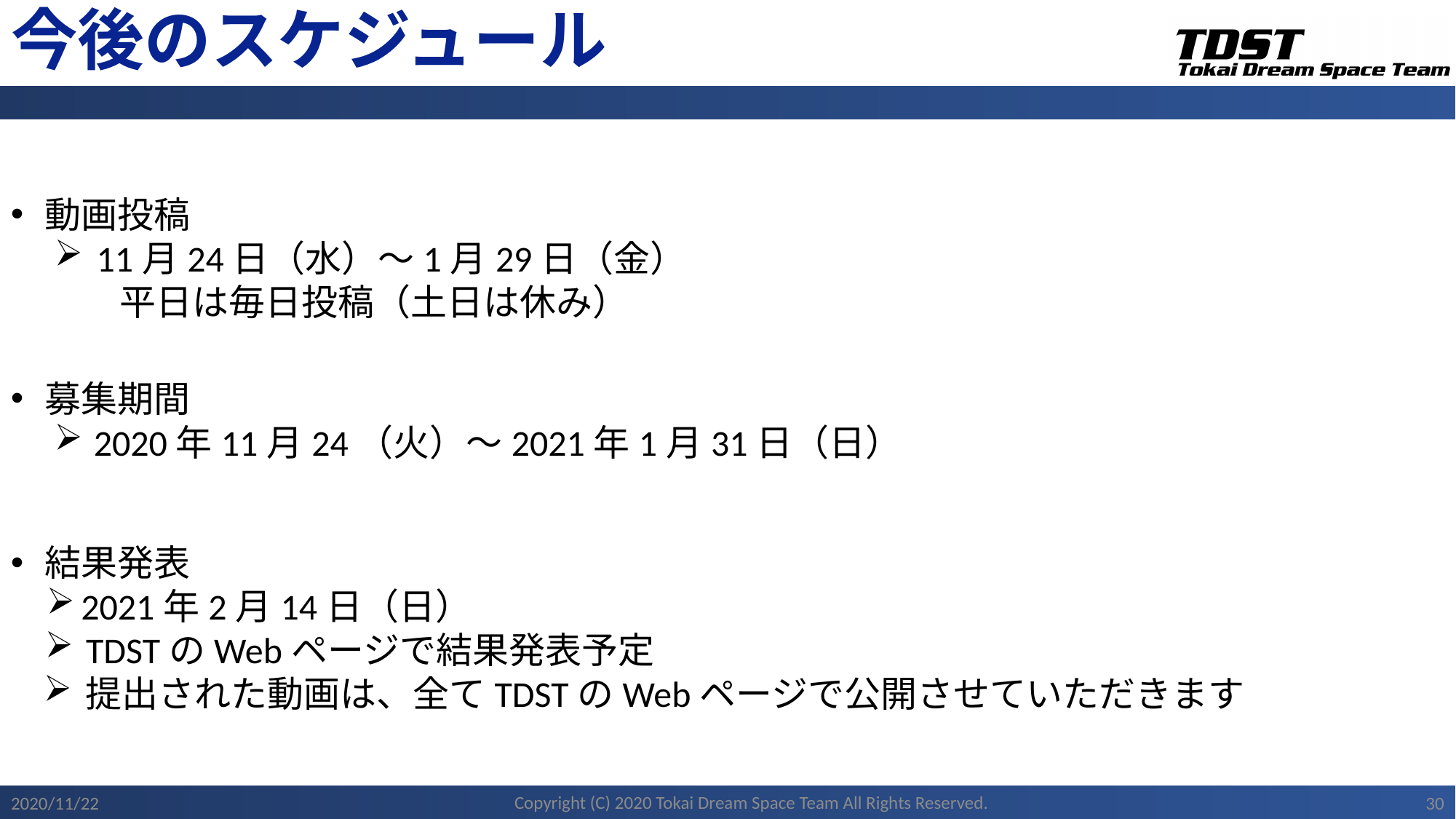

# 今後のスケジュール
動画投稿
11月24日（水）〜1月29日（金）
　　　平日は毎日投稿（土日は休み）
募集期間
 2020年11月24（火）〜2021年1月31日（日）
結果発表
2021年2月14日（日）
TDSTのWebページで結果発表予定
提出された動画は、全てTDSTのWebページで公開させていただきます
Copyright (C) 2020 Tokai Dream Space Team All Rights Reserved.
2020/11/22
30